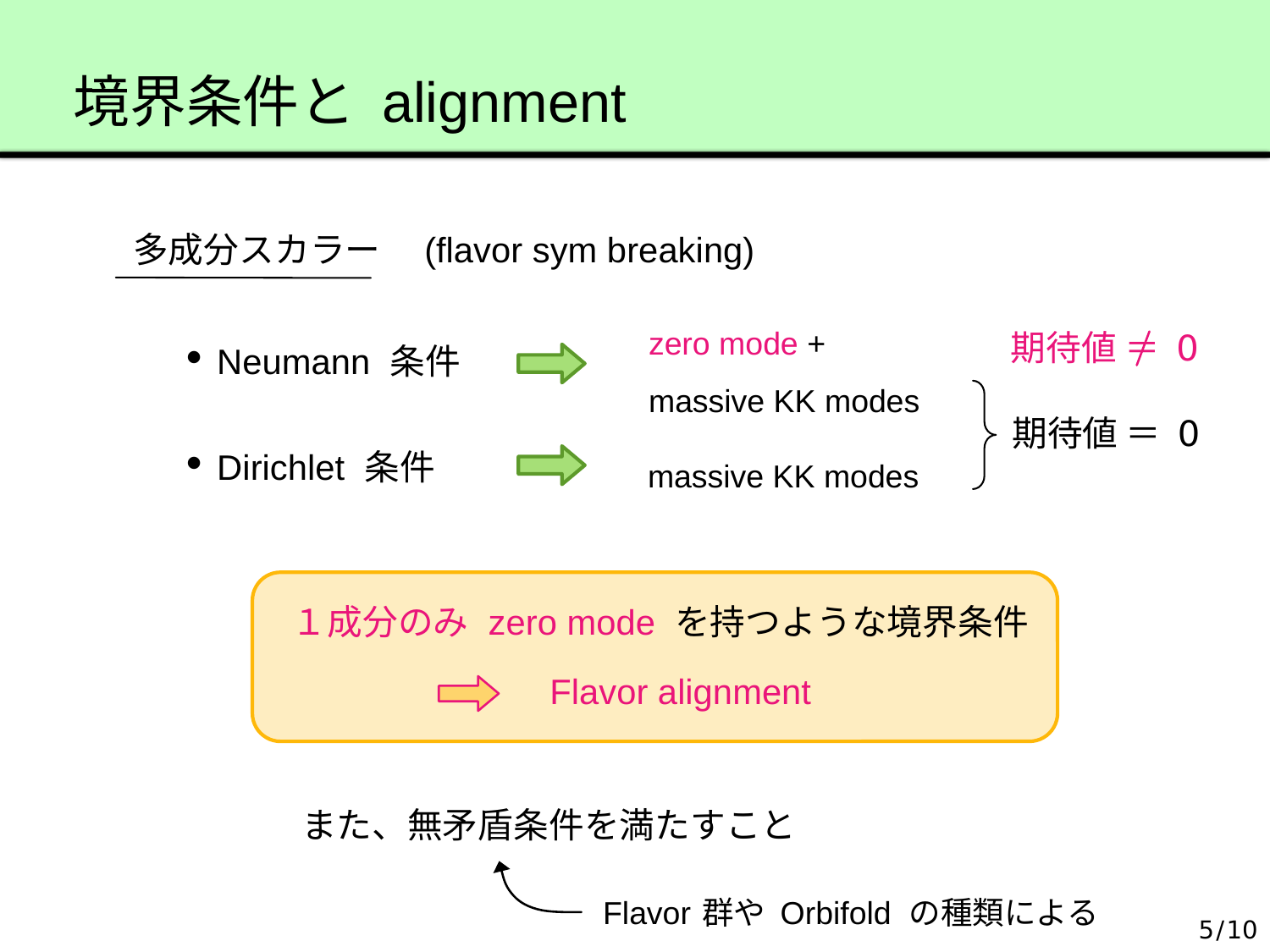

境界条件と alignment
多成分スカラー　(flavor sym breaking)
zero mode +
massive KK modes
期待値 ＝ 0

 Neumann 条件

 Dirichlet 条件

期待値 ＝ 0

massive KK modes

１成分のみ  zero mode を持つような境界条件
Flavor alignment

また、無矛盾条件を満たすこと

Flavor 群や Orbifold の種類による